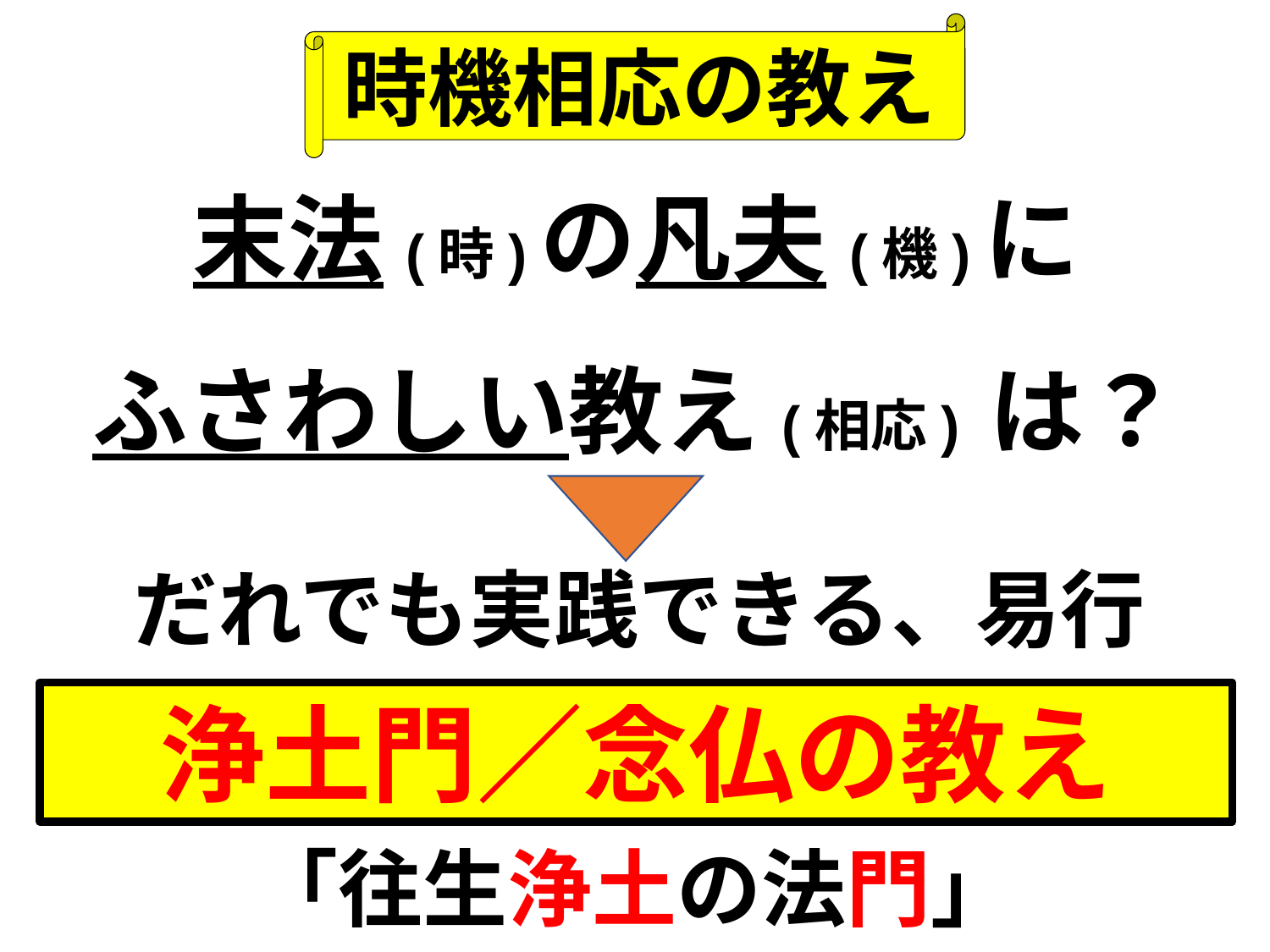

時機相応の教え
末法(時)の凡夫(機)に
ふさわしい教え(相応) は？

だれでも実践できる、易行
浄土門／念仏の教え
 「往生浄土の法門」